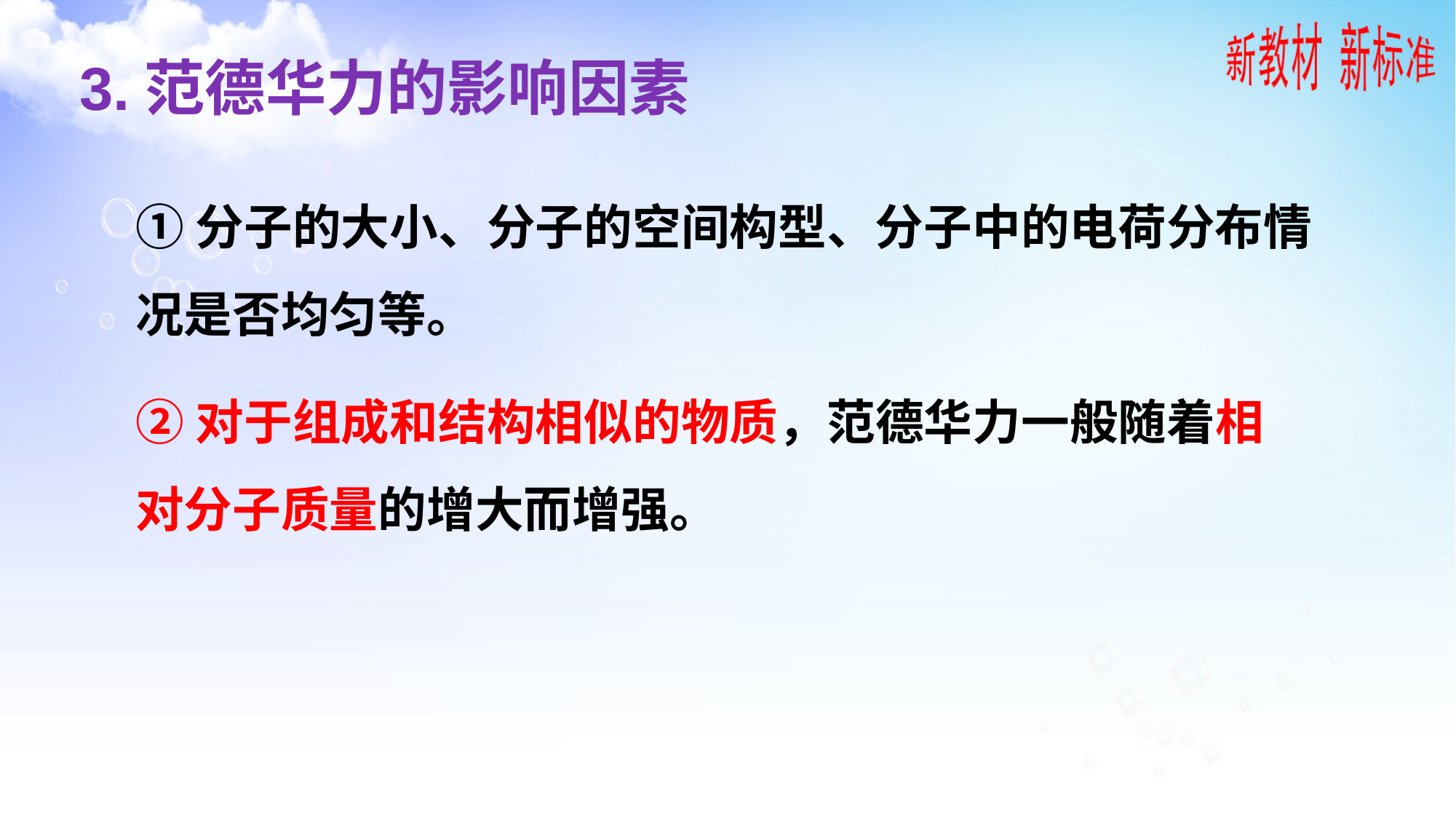

3.范德华力的影响因素
①分子的大小、分子的空间构型、分子中的电荷分布情况是否均匀等。
②对于组成和结构相似的物质，范德华力一般随着相对分子质量的增大而增强。